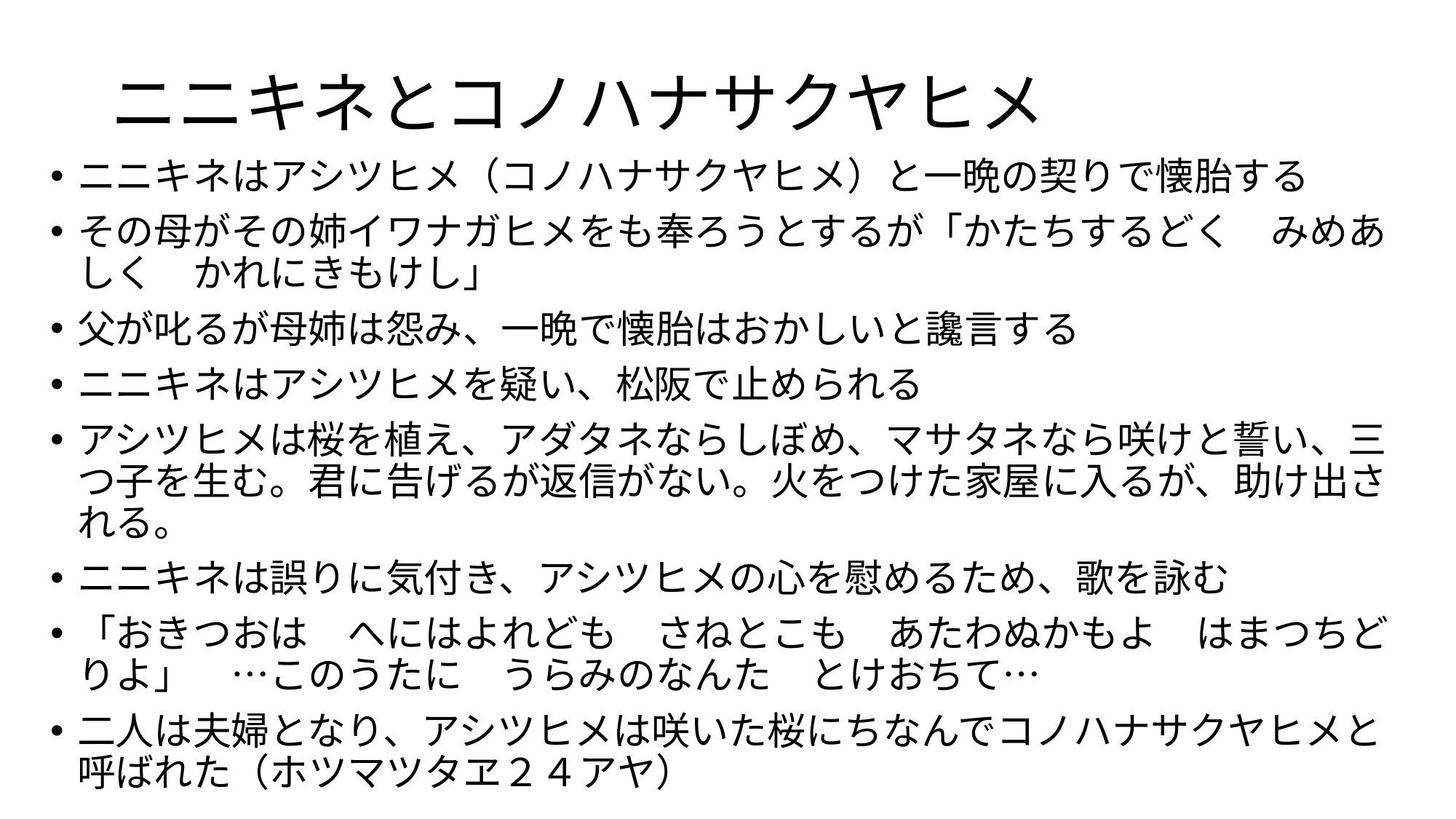

# ニニキネとコノハナサクヤヒメ
ニニキネはアシツヒメ（コノハナサクヤヒメ）と一晩の契りで懐胎する
その母がその姉イワナガヒメをも奉ろうとするが「かたちするどく　みめあしく　かれにきもけし」
父が叱るが母姉は怨み、一晩で懐胎はおかしいと讒言する
ニニキネはアシツヒメを疑い、松阪で止められる
アシツヒメは桜を植え、アダタネならしぼめ、マサタネなら咲けと誓い、三つ子を生む。君に告げるが返信がない。火をつけた家屋に入るが、助け出される。
ニニキネは誤りに気付き、アシツヒメの心を慰めるため、歌を詠む
「おきつおは　へにはよれども　さねとこも　あたわぬかもよ　はまつちどりよ」　…このうたに　うらみのなんた　とけおちて…
二人は夫婦となり、アシツヒメは咲いた桜にちなんでコノハナサクヤヒメと呼ばれた（ホツマツタヱ２４アヤ）